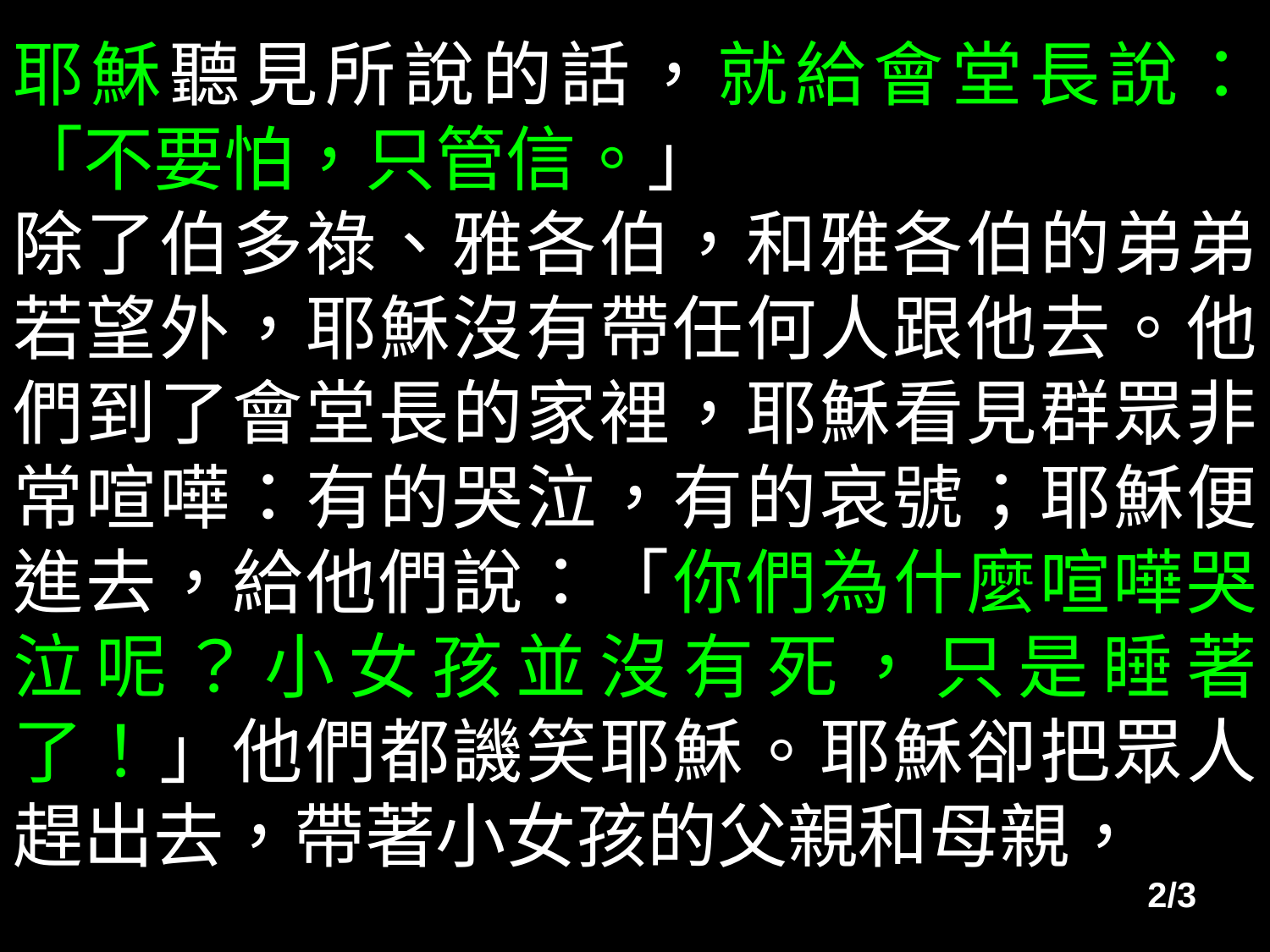

耶穌聽見所說的話，就給會堂長說：「不要怕，只管信。」
除了伯多祿、雅各伯，和雅各伯的弟弟若望外，耶穌沒有帶任何人跟他去。他們到了會堂長的家裡，耶穌看見群眾非常喧嘩：有的哭泣，有的哀號；耶穌便進去，給他們說：「你們為什麼喧嘩哭泣呢？小女孩並沒有死，只是睡著了！」他們都譏笑耶穌。耶穌卻把眾人趕出去，帶著小女孩的父親和母親，
2/3